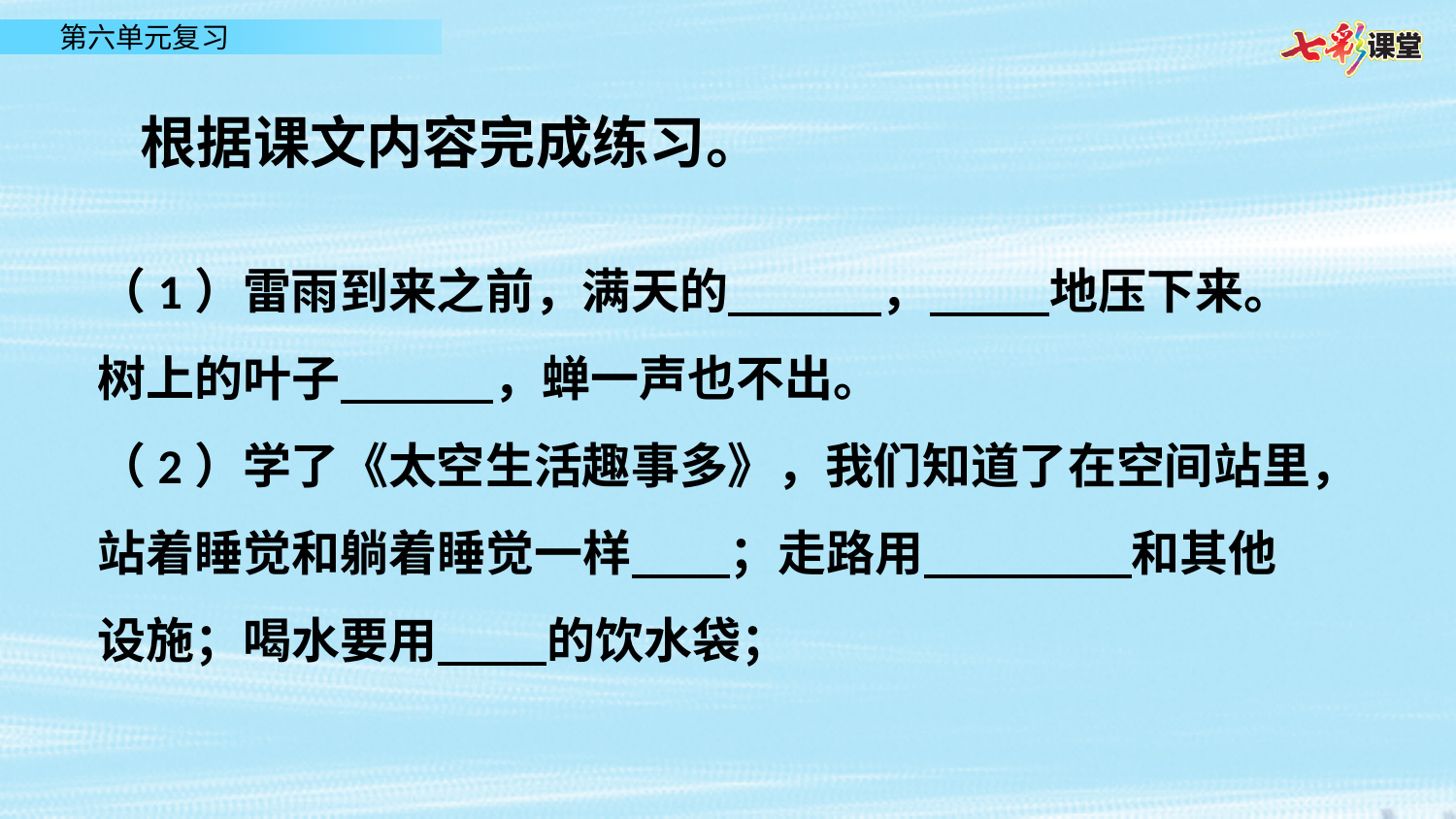

根据课文内容完成练习。
（1）雷雨到来之前，满天的              ，           地压下来。树上的叶子              ，蝉一声也不出。
（2）学了《太空生活趣事多》，我们知道了在空间站里，站着睡觉和躺着睡觉一样         ；走路用                   和其他设施；喝水要用          的饮水袋；